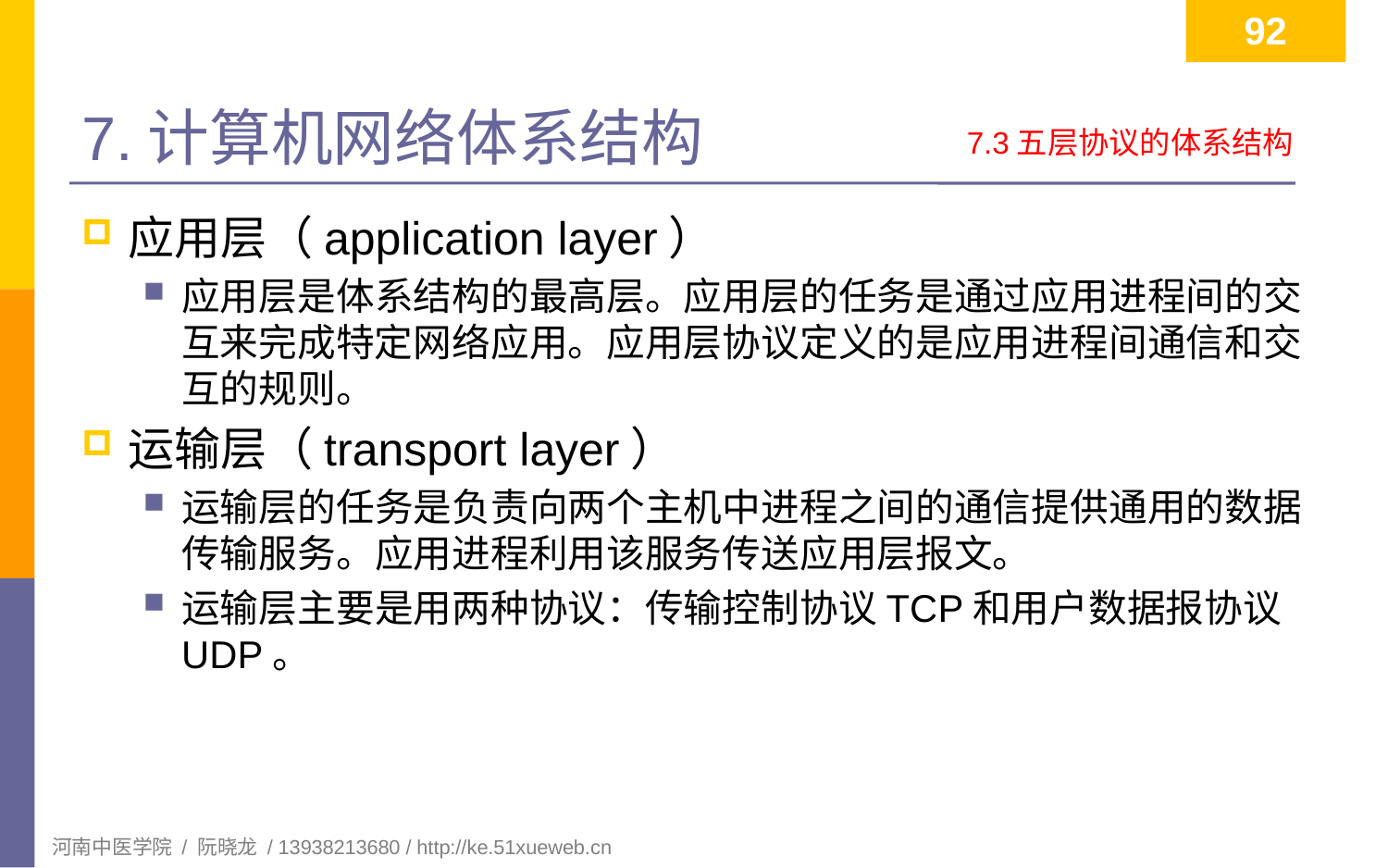

92
# 7.计算机网络体系结构
7.3五层协议的体系结构
应用层（application layer）
应用层是体系结构的最高层。应用层的任务是通过应用进程间的交互来完成特定网络应用。应用层协议定义的是应用进程间通信和交互的规则。
运输层（transport layer）
运输层的任务是负责向两个主机中进程之间的通信提供通用的数据传输服务。应用进程利用该服务传送应用层报文。
运输层主要是用两种协议：传输控制协议TCP和用户数据报协议UDP。